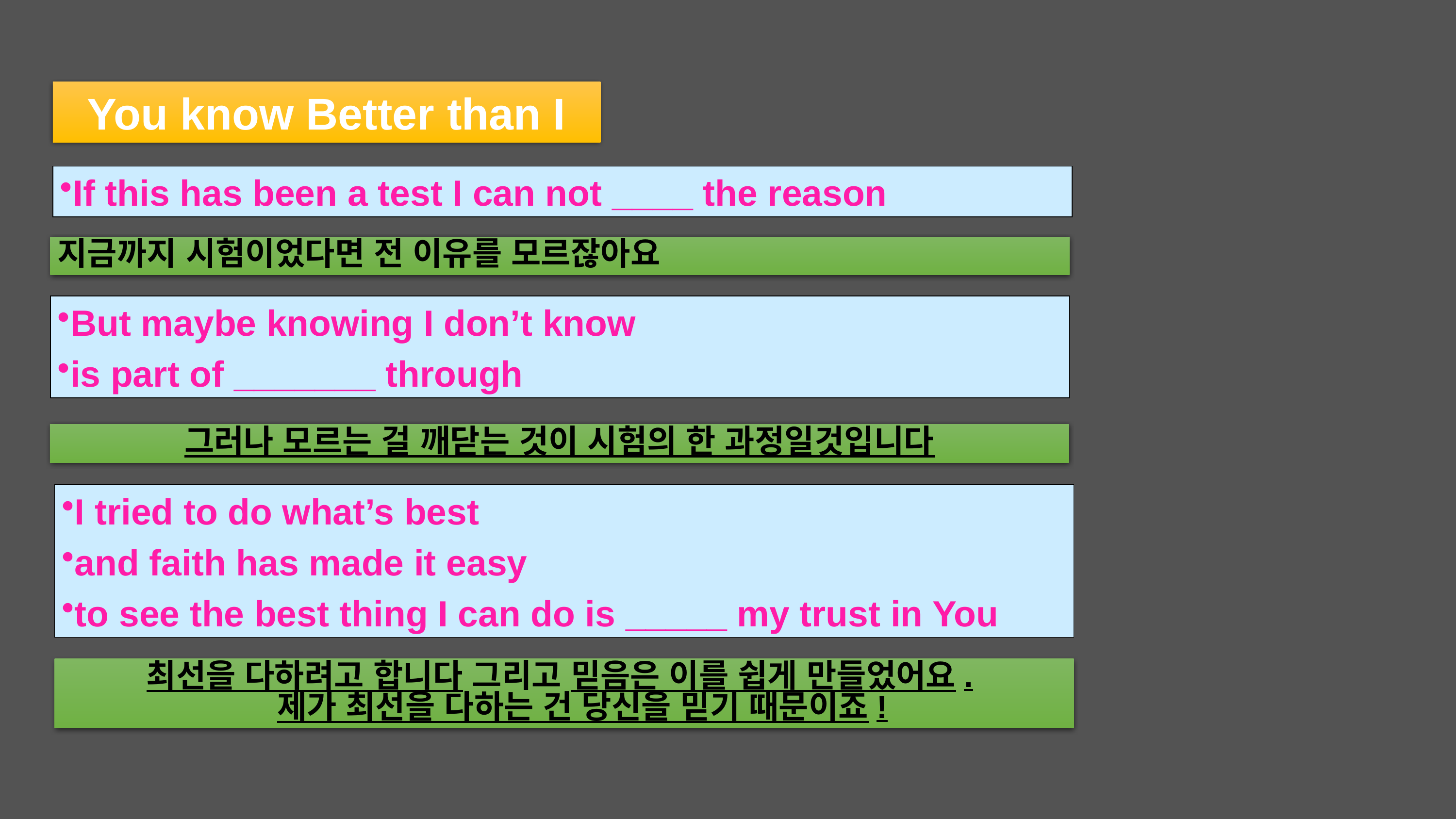

You know Better than I
If this has been a test I can not ____ the reason
지금까지 시험이었다면 전 이유를 모르잖아요
But maybe knowing I don’t know
is part of _______ through
그러나 모르는 걸 깨닫는 것이 시험의 한 과정일것입니다
I tried to do what’s best
and faith has made it easy
to see the best thing I can do is _____ my trust in You
최선을 다하려고 합니다 그리고 믿음은 이를 쉽게 만들었어요.
제가 최선을 다하는 건 당신을 믿기 때문이죠!